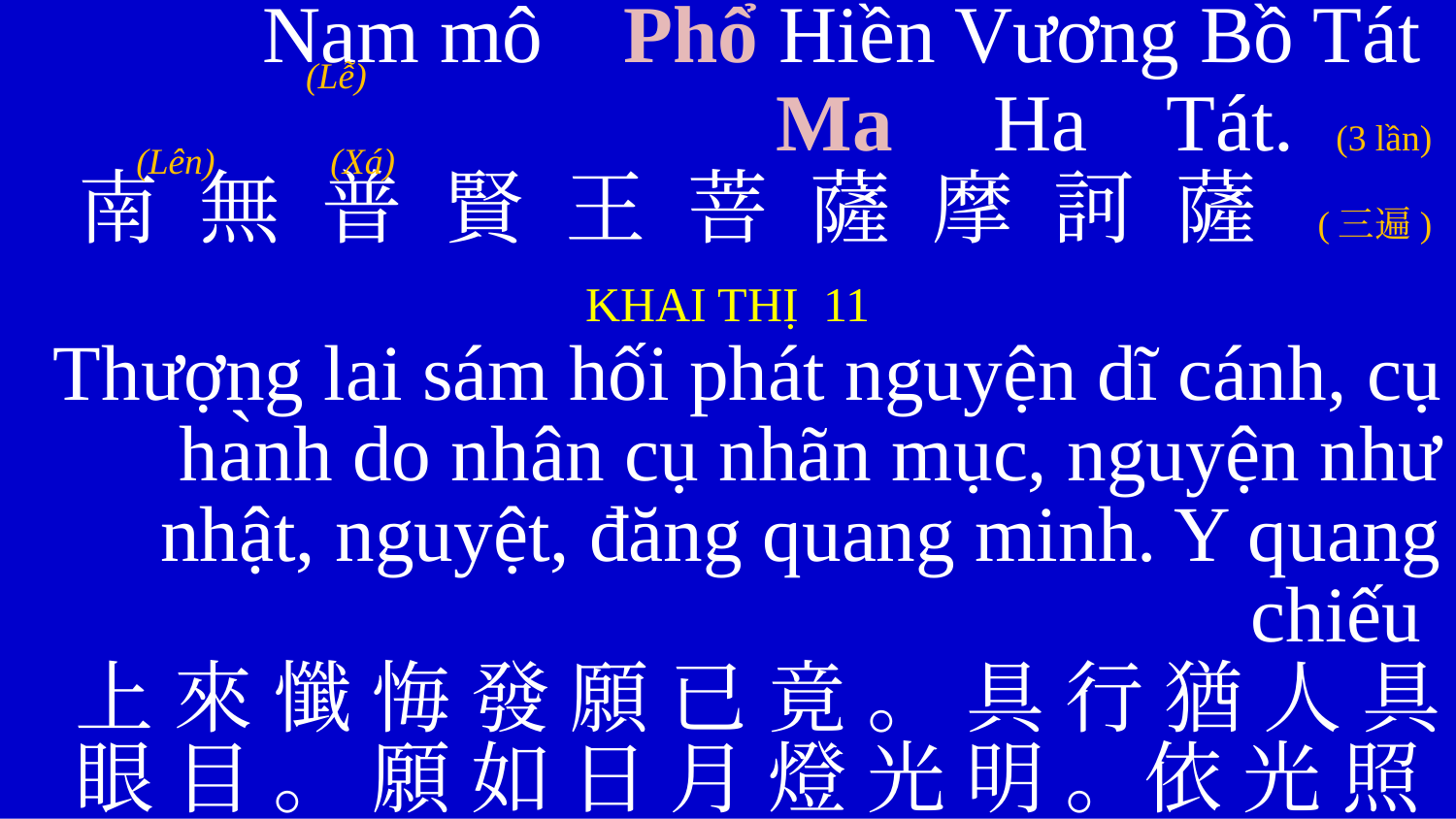

Nam mô    Phổ Hiền Vương Bồ Tát
Ma     Ha    Tát.  (3 lần)
南  無  普  賢  王  菩  薩  摩  訶  薩  (三遍)

KHAI THỊ  11
Thượng lai sám hối phát nguyện dĩ cánh, cụ hành do nhân cụ nhãn mục, nguyện như nhật, nguyệt, đăng quang minh. Y quang chiếu
上 來 懺 悔 發 願 已 竟 。 具 行 猶 人 具 眼 目 。 願 如 日 月 燈 光 明 。依 光 照
(Lễ)
(Lên)
(Xá)